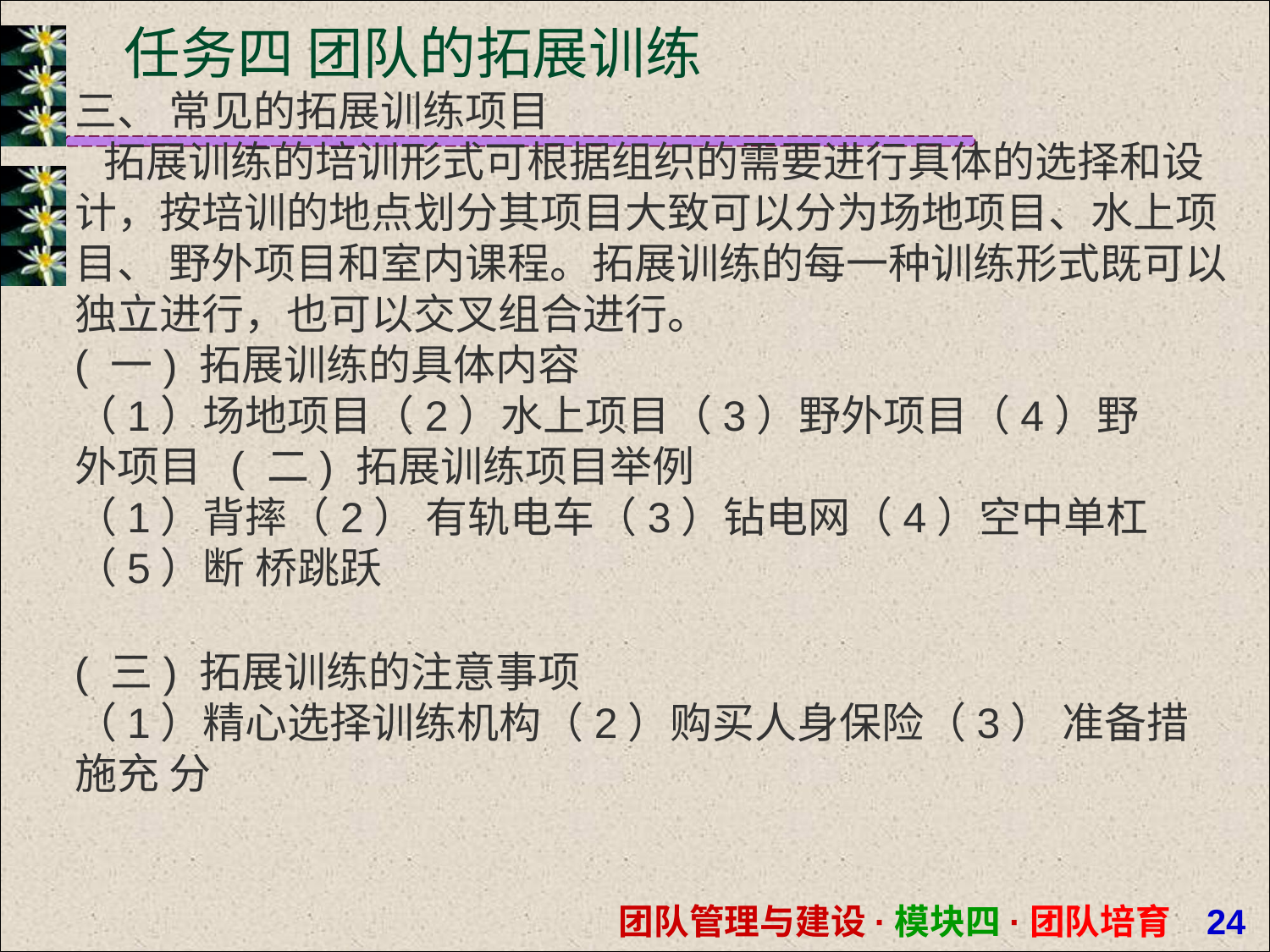

# 任务四 团队的拓展训练

三、 常见的拓展训练项目
  拓展训练的培训形式可根据组织的需要进行具体的选择和设 计，按培训的地点划分其项目大致可以分为场地项目、水上项 目、 野外项目和室内课程。拓展训练的每一种训练形式既可以 独立进行，也可以交叉组合进行。
( 一) 拓展训练的具体内容
（1）场地项目（2）水上项目（3）野外项目（4）野外项目  ( 二) 拓展训练项目举例
（1）背摔（2） 有轨电车（3）钻电网（4）空中单杠（5）断 桥跳跃

( 三) 拓展训练的注意事项
（1）精心选择训练机构（2）购买人身保险（3） 准备措施充 分

团队管理与建设·模块四·团队培育 24